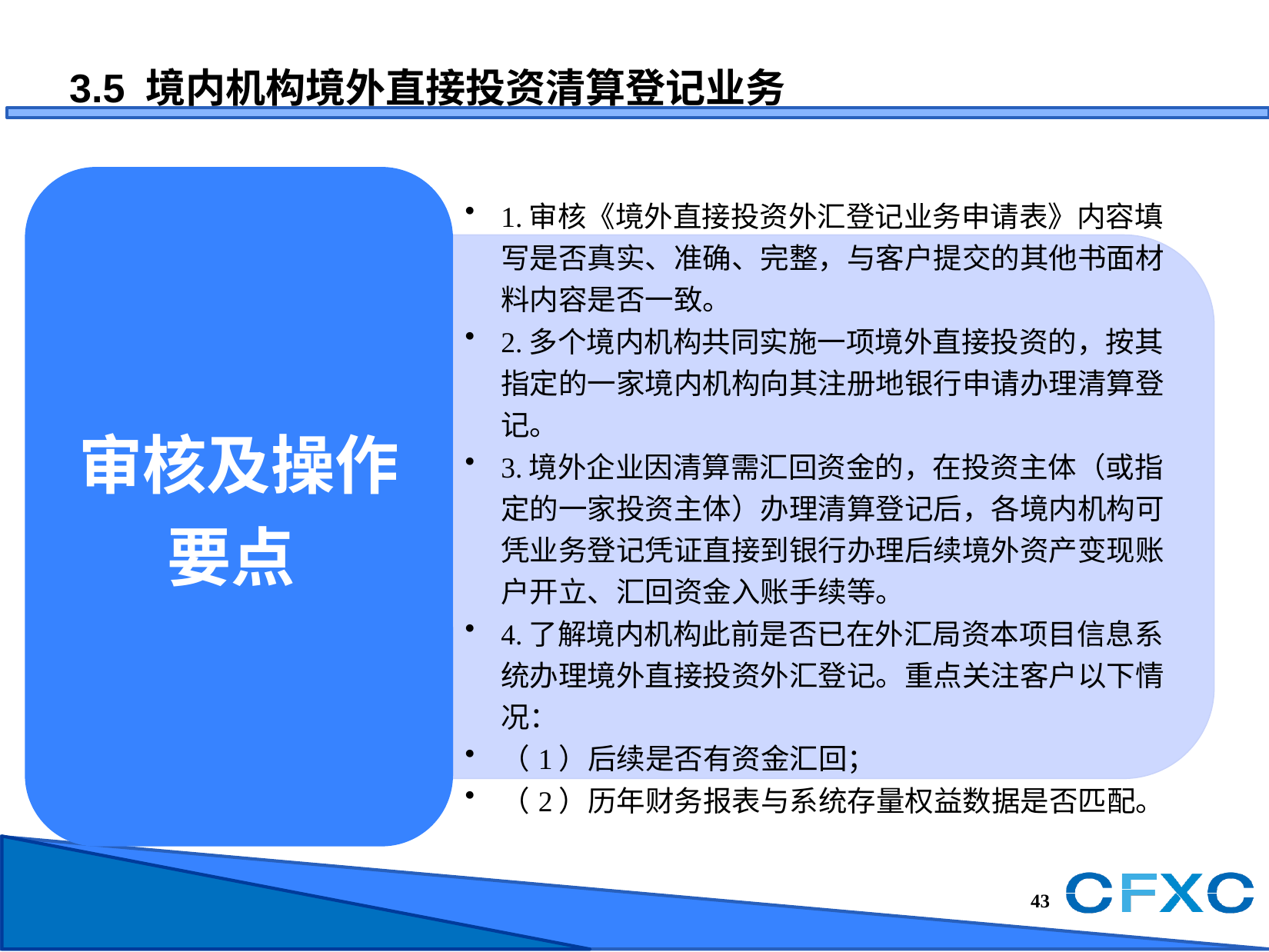

3.5 境内机构境外直接投资清算登记业务
审核及操作要点
1.审核《境外直接投资外汇登记业务申请表》内容填写是否真实、准确、完整，与客户提交的其他书面材料内容是否一致。
2.多个境内机构共同实施一项境外直接投资的，按其指定的一家境内机构向其注册地银行申请办理清算登记。
3.境外企业因清算需汇回资金的，在投资主体（或指定的一家投资主体）办理清算登记后，各境内机构可凭业务登记凭证直接到银行办理后续境外资产变现账户开立、汇回资金入账手续等。
4.了解境内机构此前是否已在外汇局资本项目信息系统办理境外直接投资外汇登记。重点关注客户以下情况：
（1）后续是否有资金汇回；
（2）历年财务报表与系统存量权益数据是否匹配。
43